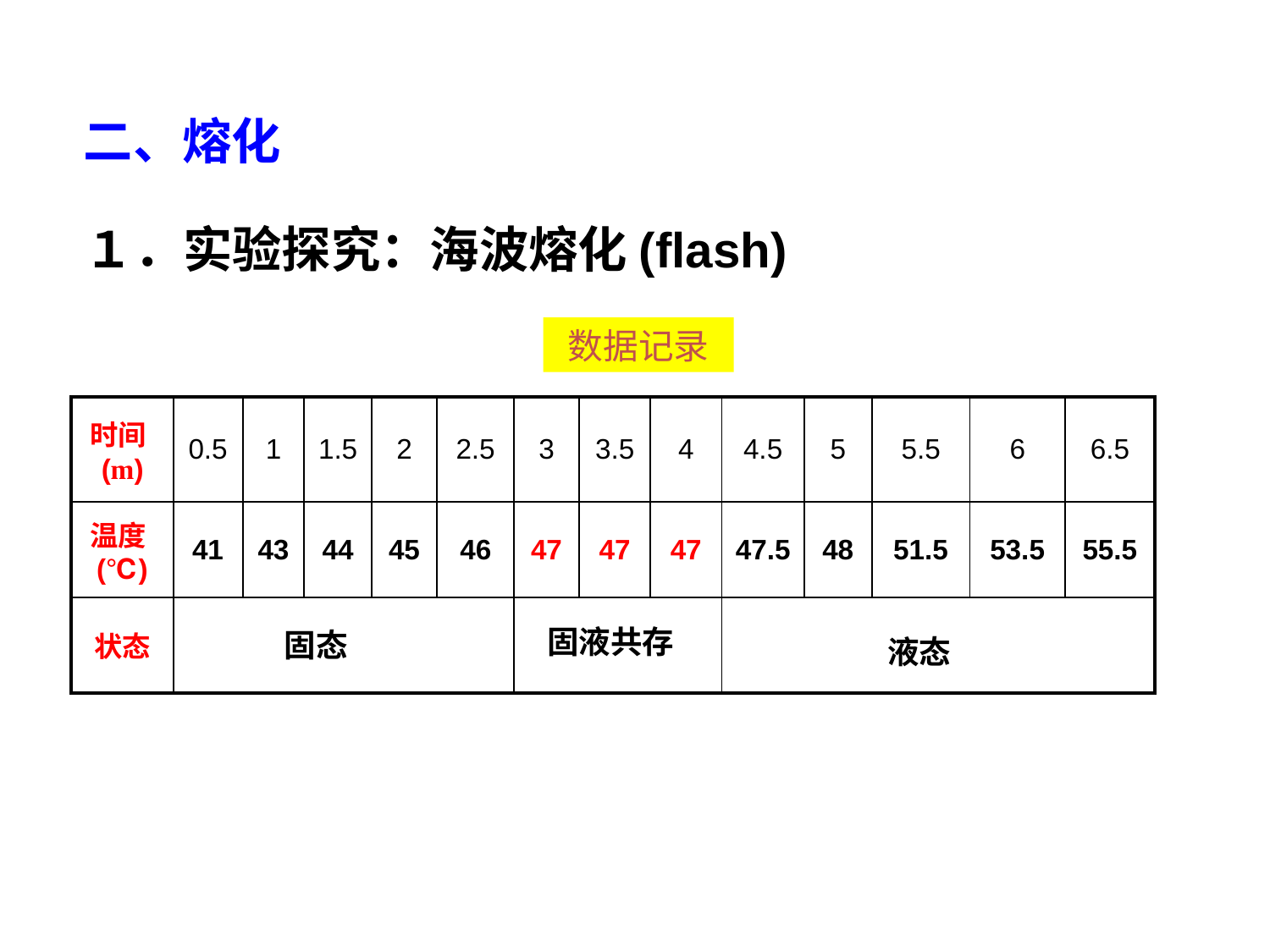

二、熔化
１．实验探究：海波熔化(flash)
数据记录
| 时间(m) | 0.5 | 1 | 1.5 | 2 | 2.5 | 3 | 3.5 | 4 | 4.5 | 5 | 5.5 | 6 | 6.5 |
| --- | --- | --- | --- | --- | --- | --- | --- | --- | --- | --- | --- | --- | --- |
| 温度(℃) | 41 | 43 | 44 | 45 | 46 | 47 | 47 | 47 | 47.5 | 48 | 51.5 | 53.5 | 55.5 |
| 状态 |  |  |  |  |  |  |  |  |  |  |  |  |  |
固液共存
固态
液态